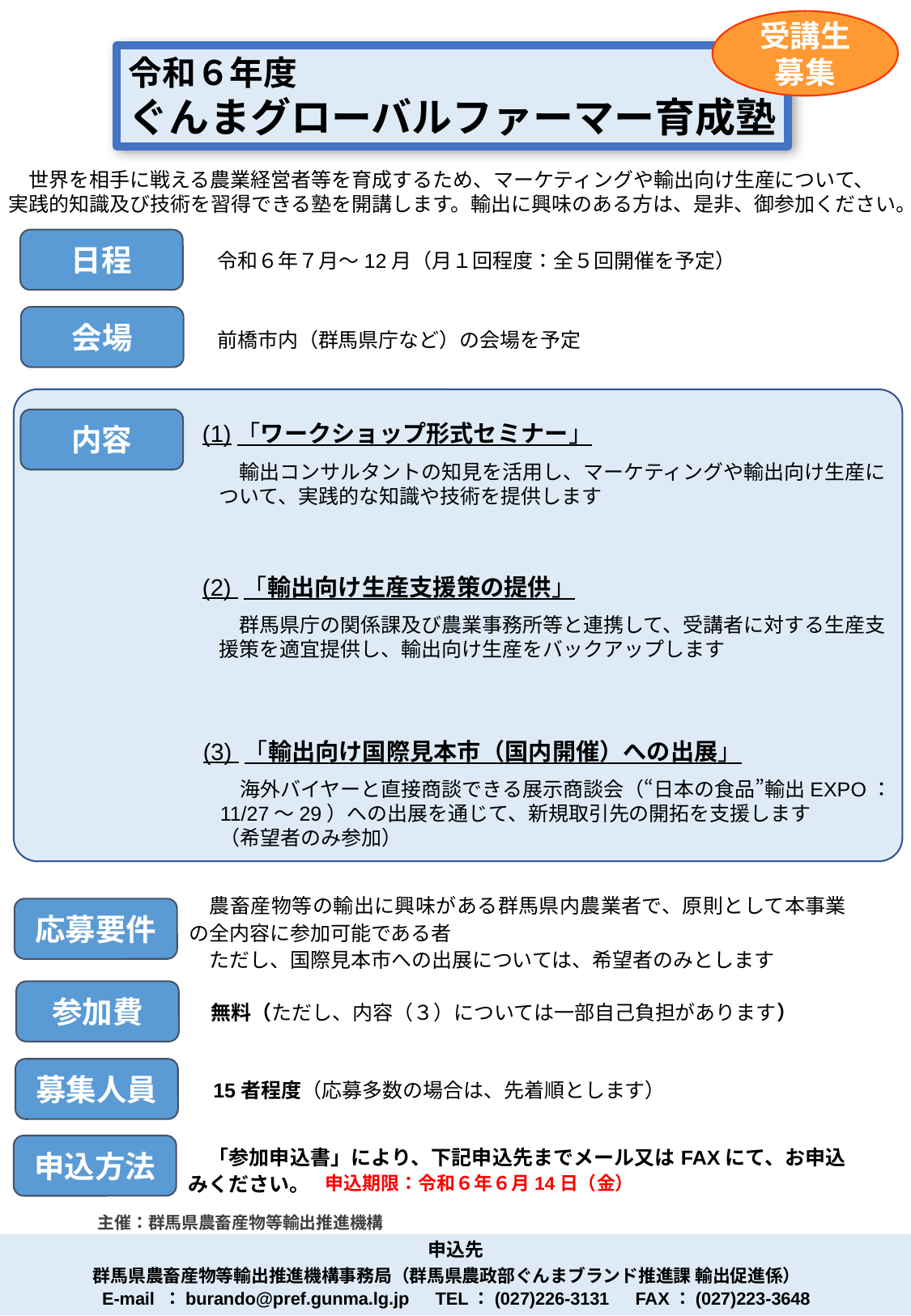

受講生募集
令和６年度
ぐんまグローバルファーマー育成塾
　世界を相手に戦える農業経営者等を育成するため、マーケティングや輸出向け生産について、
実践的知識及び技術を習得できる塾を開講します。輸出に興味のある方は、是非、御参加ください。
日程
令和６年７月～12月（月１回程度：全５回開催を予定）
会場
前橋市内（群馬県庁など）の会場を予定

内容
(1)「ワークショップ形式セミナー」
　輸出コンサルタントの知見を活用し、マーケティングや輸出向け生産について、実践的な知識や技術を提供します

(2) 「輸出向け生産支援策の提供」
　群馬県庁の関係課及び農業事務所等と連携して、受講者に対する生産支援策を適宜提供し、輸出向け生産をバックアップします

(3) 「輸出向け国際見本市（国内開催）への出展」
　海外バイヤーと直接商談できる展示商談会（“日本の食品”輸出EXPO：11/27～29）への出展を通じて、新規取引先の開拓を支援します
（希望者のみ参加）

　農畜産物等の輸出に興味がある群馬県内農業者で、原則として本事業の全内容に参加可能である者
　ただし、国際見本市への出展については、希望者のみとします
応募要件
参加費
　無料（ただし、内容（３）については一部自己負担があります）
募集人員
　15者程度（応募多数の場合は、先着順とします）
申込方法
　「参加申込書」により、下記申込先までメール又はFAXにて、お申込みください。
　申込期限：令和６年６月14日（金）
　　主催：群馬県農畜産物等輸出推進機構

申込先
群馬県農畜産物等輸出推進機構事務局（群馬県農政部ぐんまブランド推進課 輸出促進係）
E-mail ：burando@pref.gunma.lg.jp　TEL：(027)226-3131　FAX：(027)223-3648